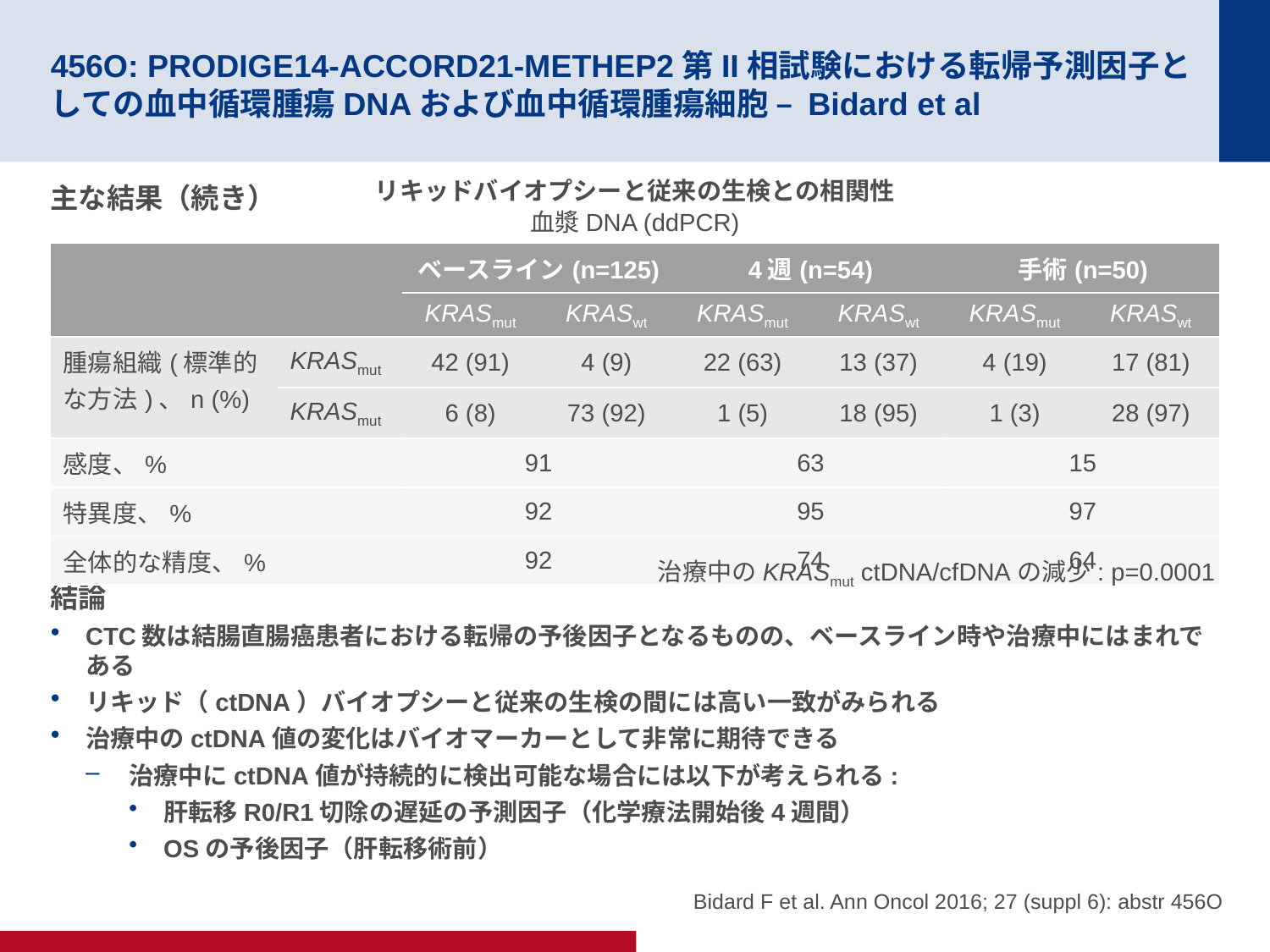

# 456O: PRODIGE14-ACCORD21-METHEP2第II相試験における転帰予測因子としての血中循環腫瘍DNAおよび血中循環腫瘍細胞 – Bidard et al
リキッドバイオプシーと従来の生検との相関性

結論
CTC数は結腸直腸癌患者における転帰の予後因子となるものの、ベースライン時や治療中にはまれである
リキッド（ctDNA）バイオプシーと従来の生検の間には高い一致がみられる
治療中のctDNA値の変化はバイオマーカーとして非常に期待できる
治療中にctDNA値が持続的に検出可能な場合には以下が考えられる:
肝転移R0/R1切除の遅延の予測因子（化学療法開始後4週間）
OSの予後因子（肝転移術前）
主な結果（続き）
血漿DNA (ddPCR)
|  |  | ベースライン(n=125) |  | 4週(n=54) |  | 手術(n=50) |  |
| --- | --- | --- | --- | --- | --- | --- | --- |
|  |  | KRASmut | KRASwt | KRASmut | KRASwt | KRASmut | KRASwt |
| 腫瘍組織(標準的な方法)、n (%) | KRASmut | 42 (91) | 4 (9) | 22 (63) | 13 (37) | 4 (19) | 17 (81) |
|  | KRASmut | 6 (8) | 73 (92) | 1 (5) | 18 (95) | 1 (3) | 28 (97) |
| 感度、% |  | 91 |  | 63 |  | 15 |  |
| 特異度、% |  | 92 |  | 95 |  | 97 |  |
| 全体的な精度、% |  | 92 |  | 74 |  | 64 |  |
治療中のKRASmut ctDNA/cfDNAの減少: p=0.0001
Bidard F et al. Ann Oncol 2016; 27 (suppl 6): abstr 456O